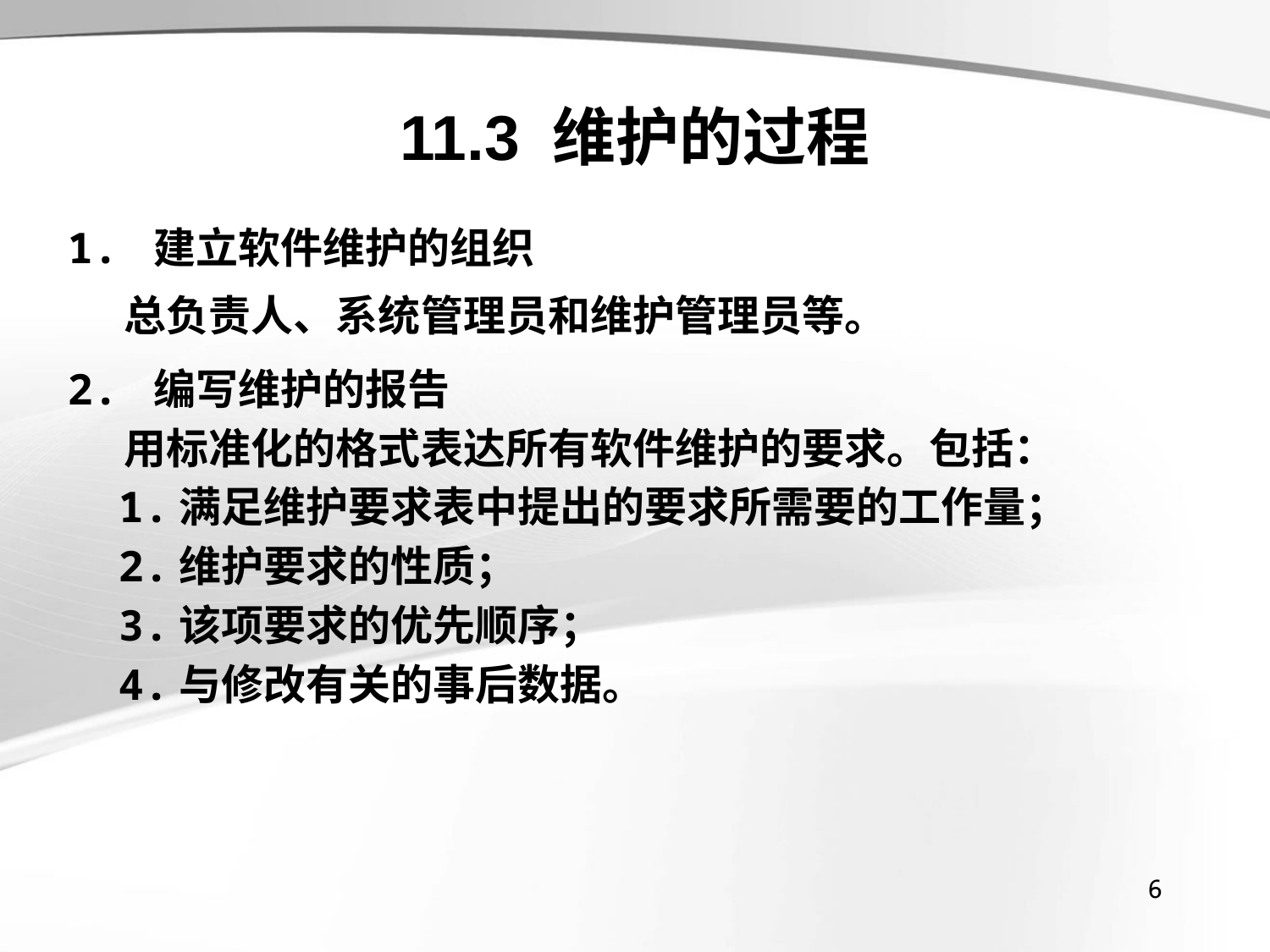

# 11.3 维护的过程
1. 建立软件维护的组织
    总负责人、系统管理员和维护管理员等。
2. 编写维护的报告
      用标准化的格式表达所有软件维护的要求。包括：
  1.满足维护要求表中提出的要求所需要的工作量；
  2.维护要求的性质；
  3.该项要求的优先顺序；
  4.与修改有关的事后数据。
6